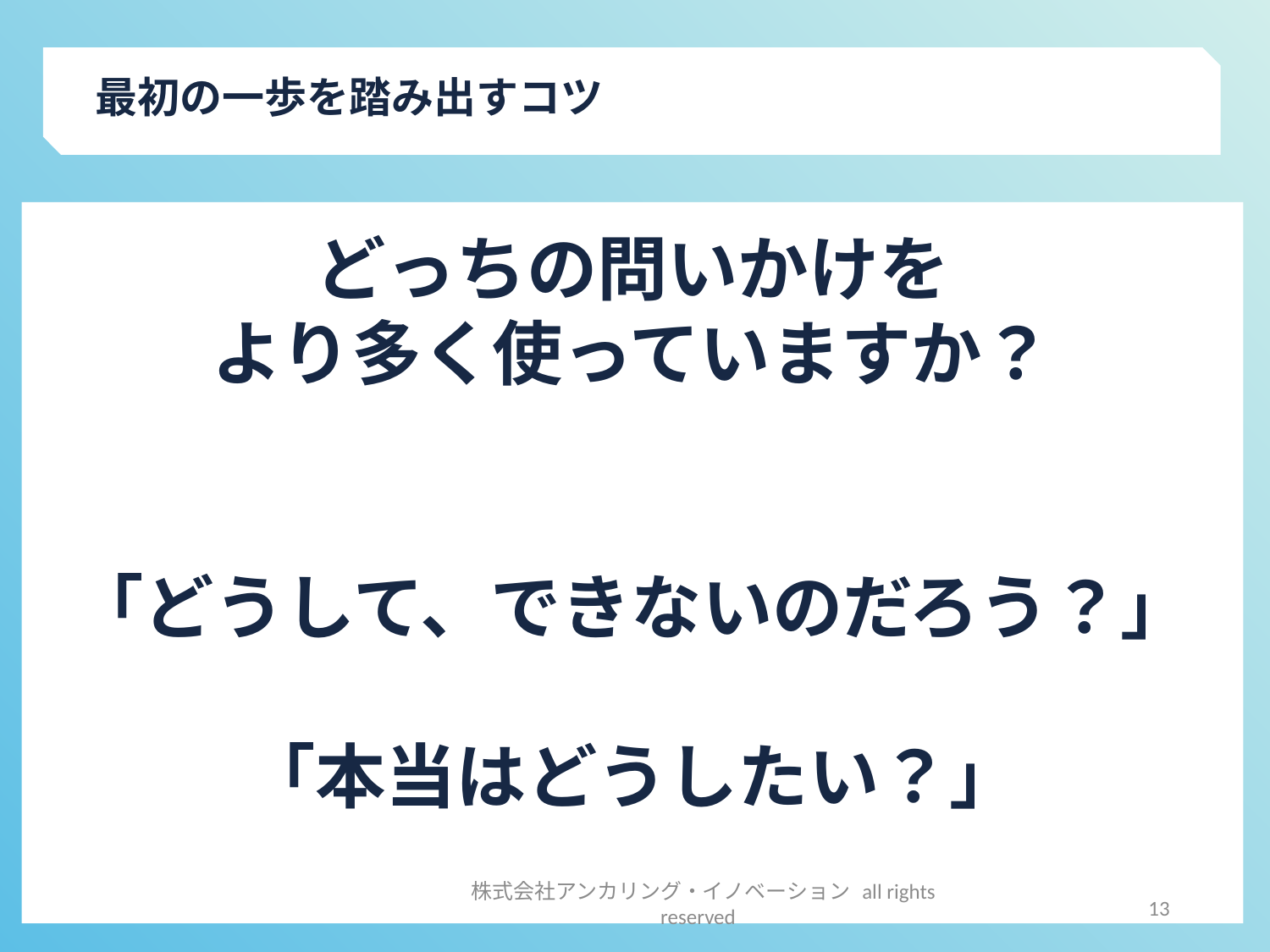

最初の一歩を踏み出すコツ
どっちの問いかけを
より多く使っていますか？

「どうして、できないのだろう？」

「本当はどうしたい？」

13
株式会社アンカリング・イノベーション all rights reserved